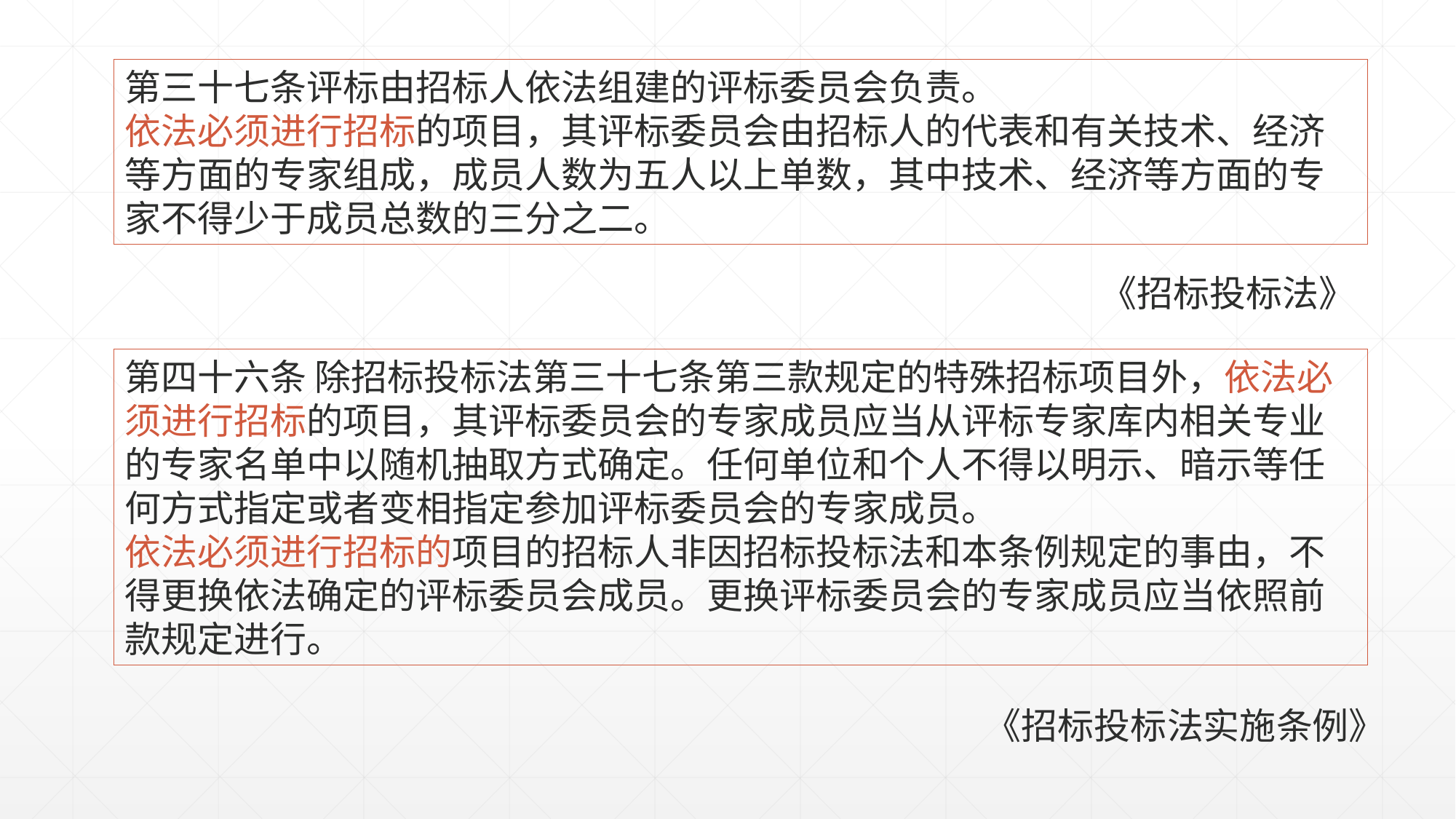

第三十七条评标由招标人依法组建的评标委员会负责。
依法必须进行招标的项目，其评标委员会由招标人的代表和有关技术、经济等方面的专家组成，成员人数为五人以上单数，其中技术、经济等方面的专家不得少于成员总数的三分之二。
《招标投标法》
第四十六条 除招标投标法第三十七条第三款规定的特殊招标项目外，依法必须进行招标的项目，其评标委员会的专家成员应当从评标专家库内相关专业的专家名单中以随机抽取方式确定。任何单位和个人不得以明示、暗示等任何方式指定或者变相指定参加评标委员会的专家成员。
依法必须进行招标的项目的招标人非因招标投标法和本条例规定的事由，不得更换依法确定的评标委员会成员。更换评标委员会的专家成员应当依照前款规定进行。
《招标投标法实施条例》